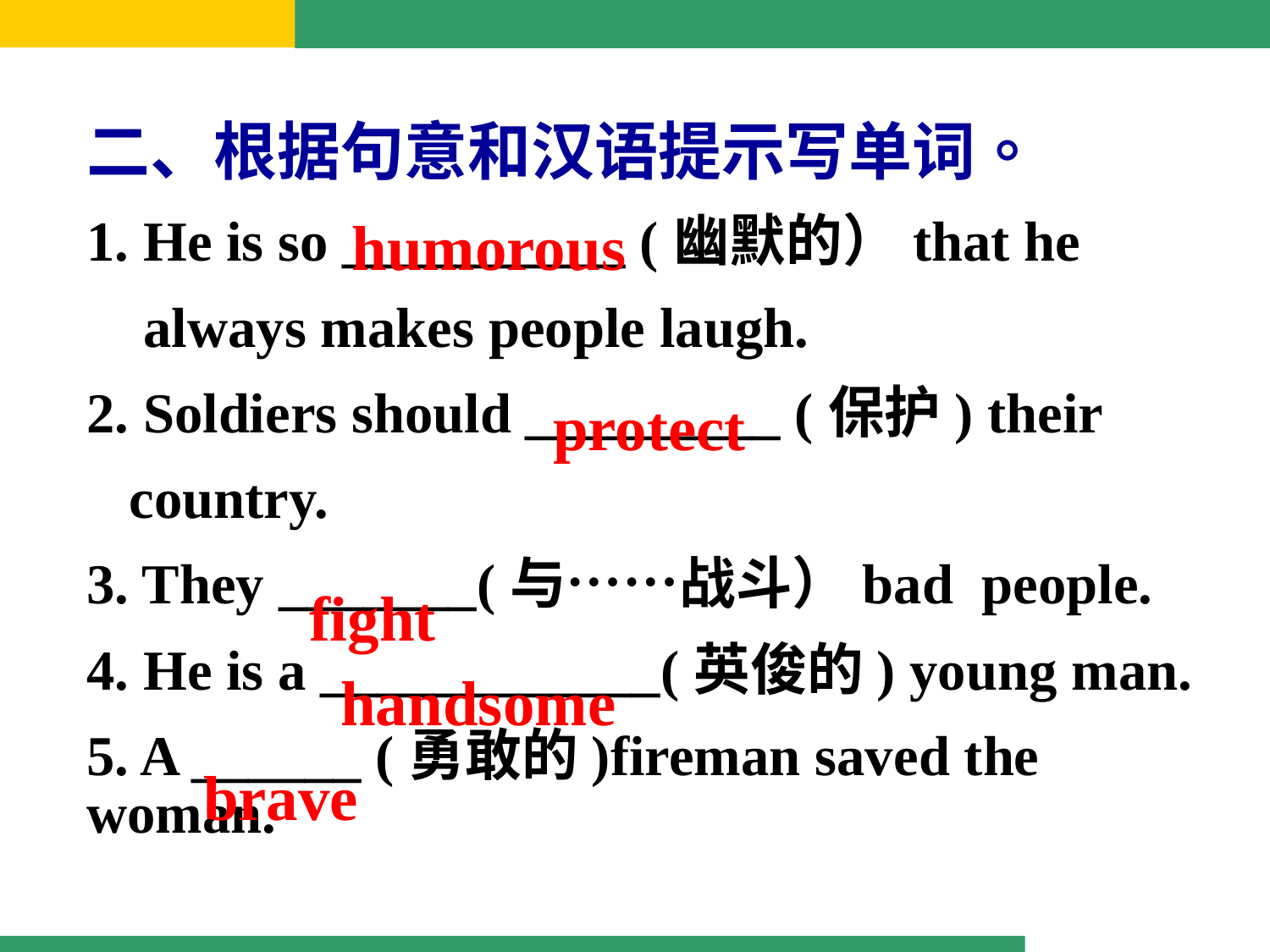

二、根据句意和汉语提示写单词。
1. He is so __________ (幽默的）that he
    always makes people laugh.
2. Soldiers should _________ (保护) their
   country.
3. They _______(与……战斗）bad  people.
4. He is a ____________(英俊的) young man.
5. A ______ (勇敢的)fireman saved the woman.
humorous
protect
fight
handsome
brave